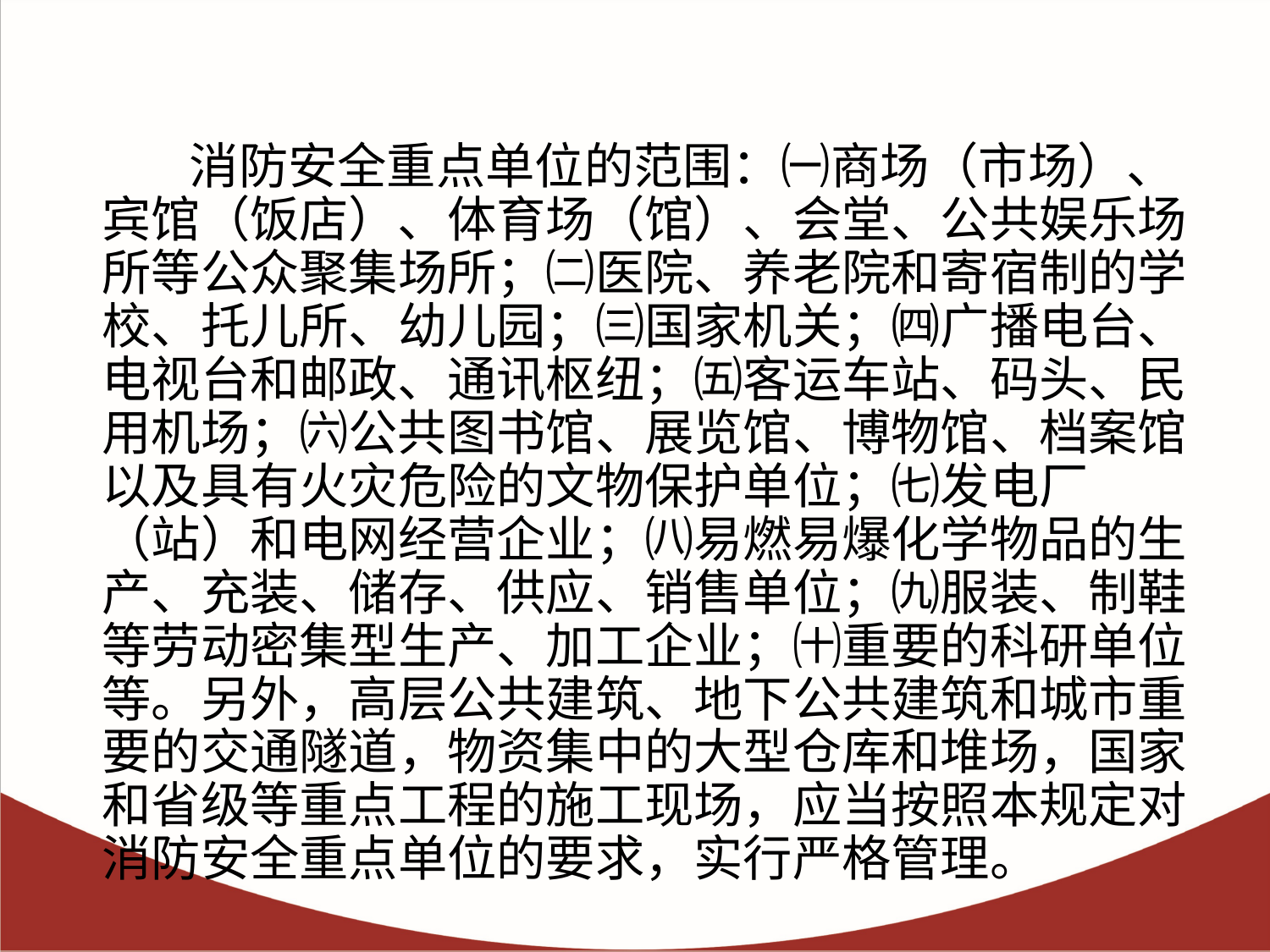

消防安全重点单位的范围：㈠商场（市场）、宾馆（饭店）、体育场（馆）、会堂、公共娱乐场所等公众聚集场所；㈡医院、养老院和寄宿制的学校、托儿所、幼儿园；㈢国家机关；㈣广播电台、电视台和邮政、通讯枢纽；㈤客运车站、码头、民用机场；㈥公共图书馆、展览馆、博物馆、档案馆以及具有火灾危险的文物保护单位；㈦发电厂（站）和电网经营企业；㈧易燃易爆化学物品的生产、充装、储存、供应、销售单位；㈨服装、制鞋等劳动密集型生产、加工企业；㈩重要的科研单位等。另外，高层公共建筑、地下公共建筑和城市重要的交通隧道，物资集中的大型仓库和堆场，国家和省级等重点工程的施工现场，应当按照本规定对消防安全重点单位的要求，实行严格管理。